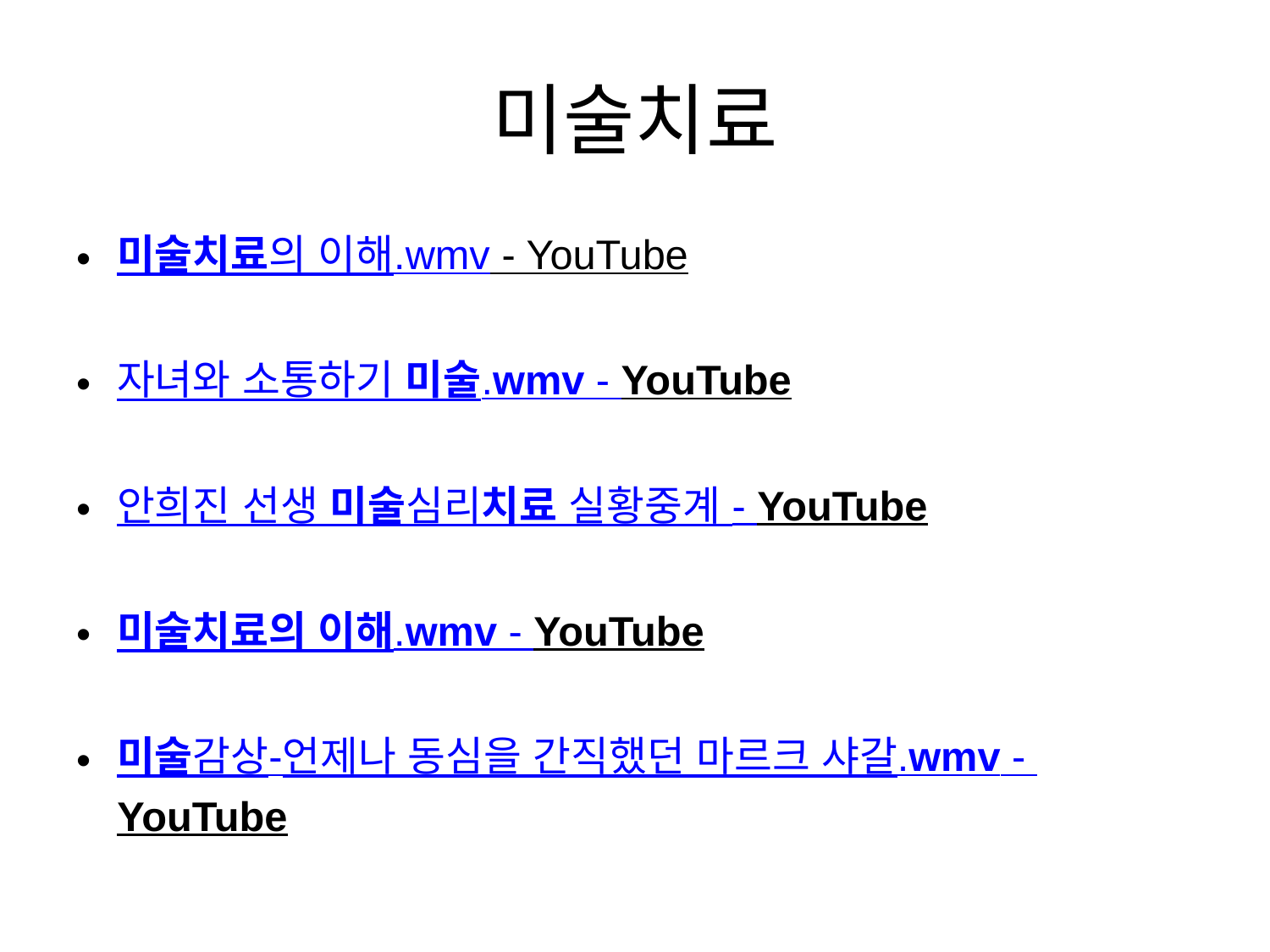

# 미술치료
미술치료의 이해.wmv - YouTube

자녀와 소통하기 미술.wmv - YouTube

안희진 선생 미술심리치료 실황중계 - YouTube

미술치료의 이해.wmv - YouTube

미술감상-언제나 동심을 간직했던 마르크 샤갈.wmv - YouTube